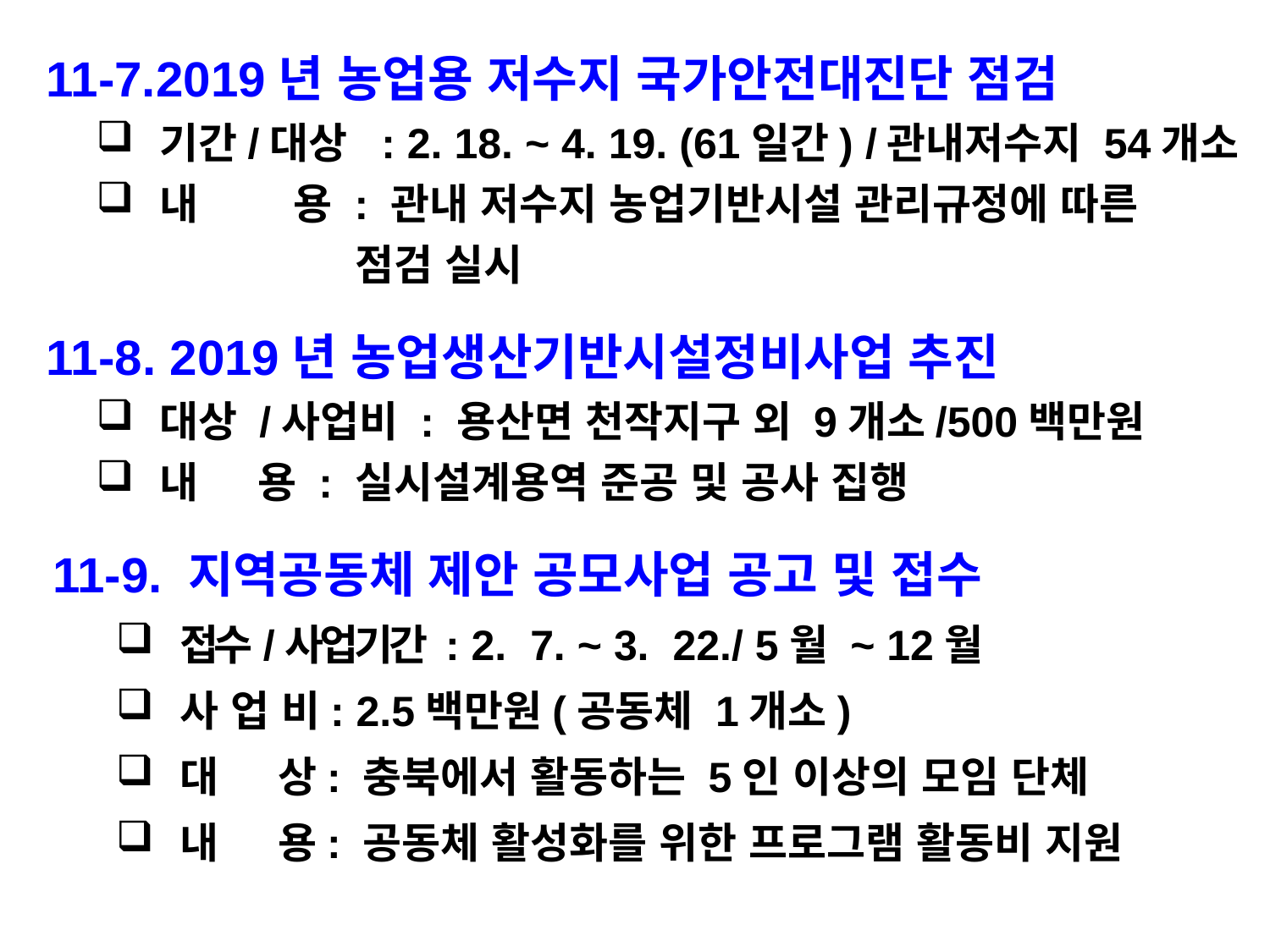

11-7.2019년 농업용 저수지 국가안전대진단 점검
기간/대상  : 2. 18. ~ 4. 19. (61일간) /관내저수지 54개소
내        용 : 관내 저수지 농업기반시설 관리규정에 따른
                     점검 실시

 11-8. 2019년 농업생산기반시설정비사업 추진
대상 /사업비 : 용산면 천작지구 외 9개소/500백만원
내     용 : 실시설계용역 준공 및 공사 집행
11-9. 지역공동체 제안 공모사업 공고 및 접수
접수/사업기간 : 2.  7. ~ 3.  22./ 5월 ~ 12월
사 업 비: 2.5백만원(공동체 1개소)
대     상: 충북에서 활동하는 5인 이상의 모임 단체
내     용: 공동체 활성화를 위한 프로그램 활동비 지원